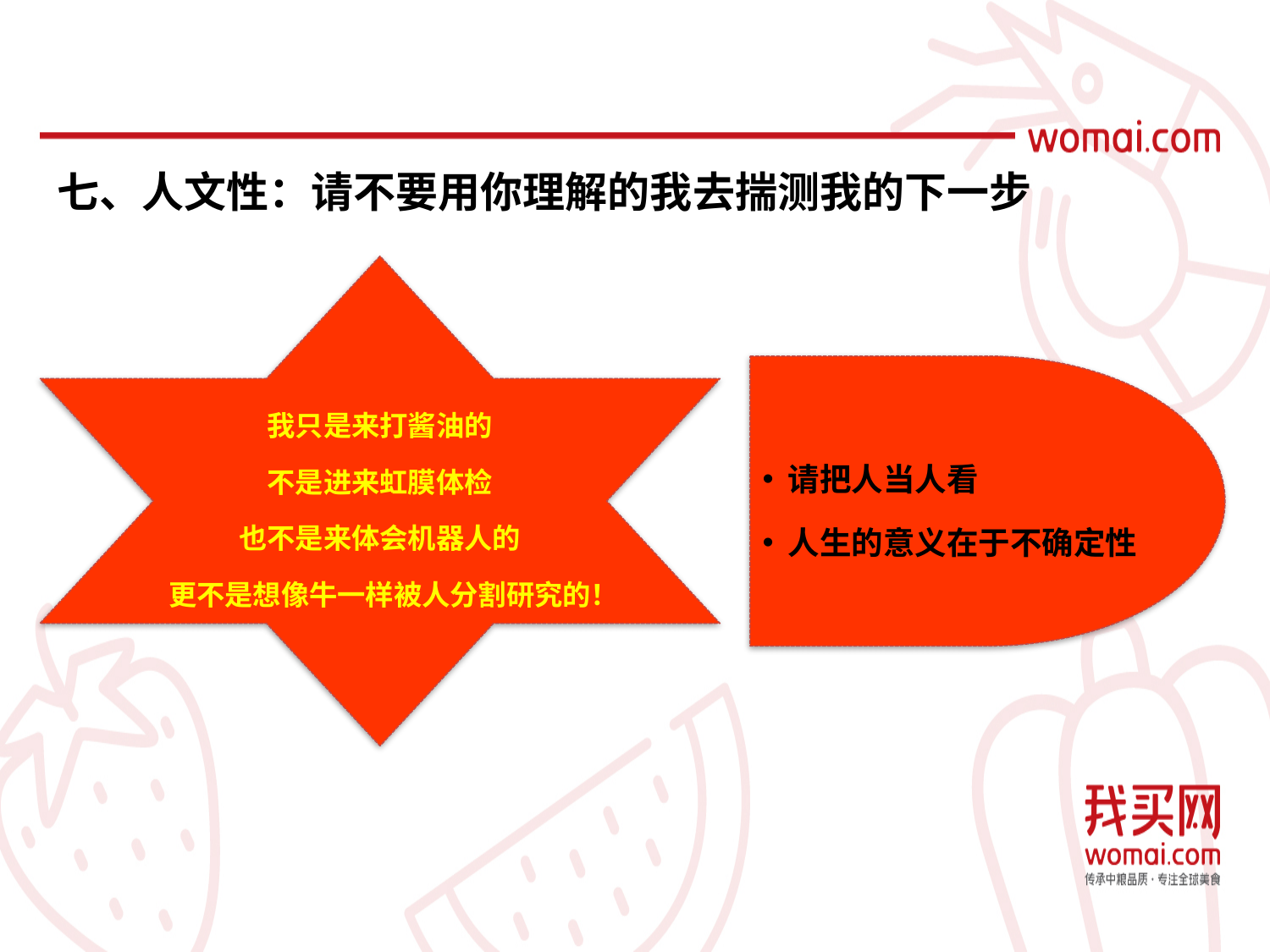

七、人文性：请不要用你理解的我去揣测我的下一步
我只是来打酱油的
不是进来虹膜体检
也不是来体会机器人的
更不是想像牛一样被人分割研究的！
请把人当人看
人生的意义在于不确定性